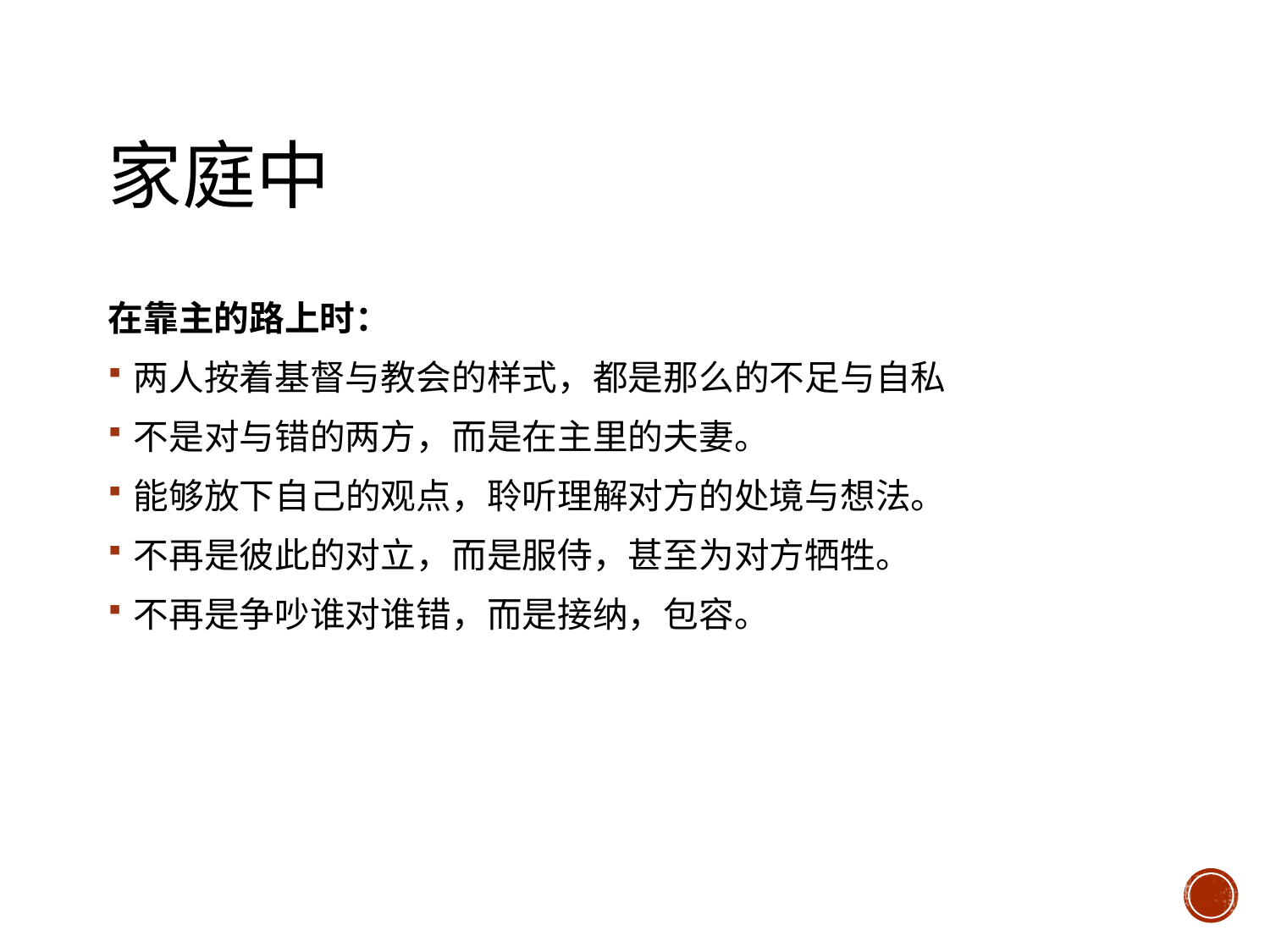

# 家庭中
在靠主的路上时：
两人按着基督与教会的样式，都是那么的不足与自私
不是对与错的两方，而是在主里的夫妻。
能够放下自己的观点，聆听理解对方的处境与想法。
不再是彼此的对立，而是服侍，甚至为对方牺牲。
不再是争吵谁对谁错，而是接纳，包容。